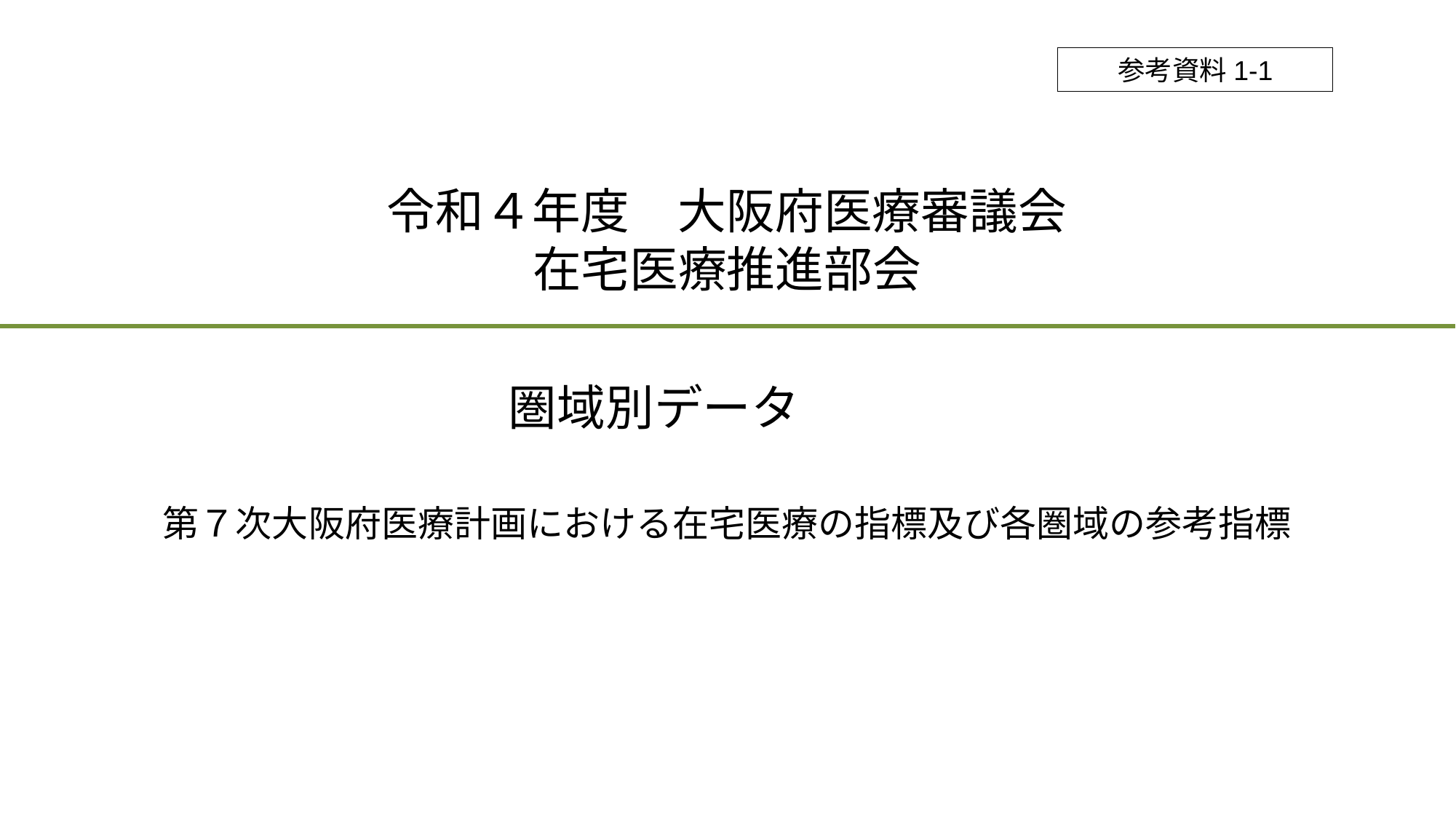

参考資料1-1
# 令和４年度　大阪府医療審議会 在宅医療推進部会 圏域別データ　 第７次大阪府医療計画における在宅医療の指標及び各圏域の参考指標